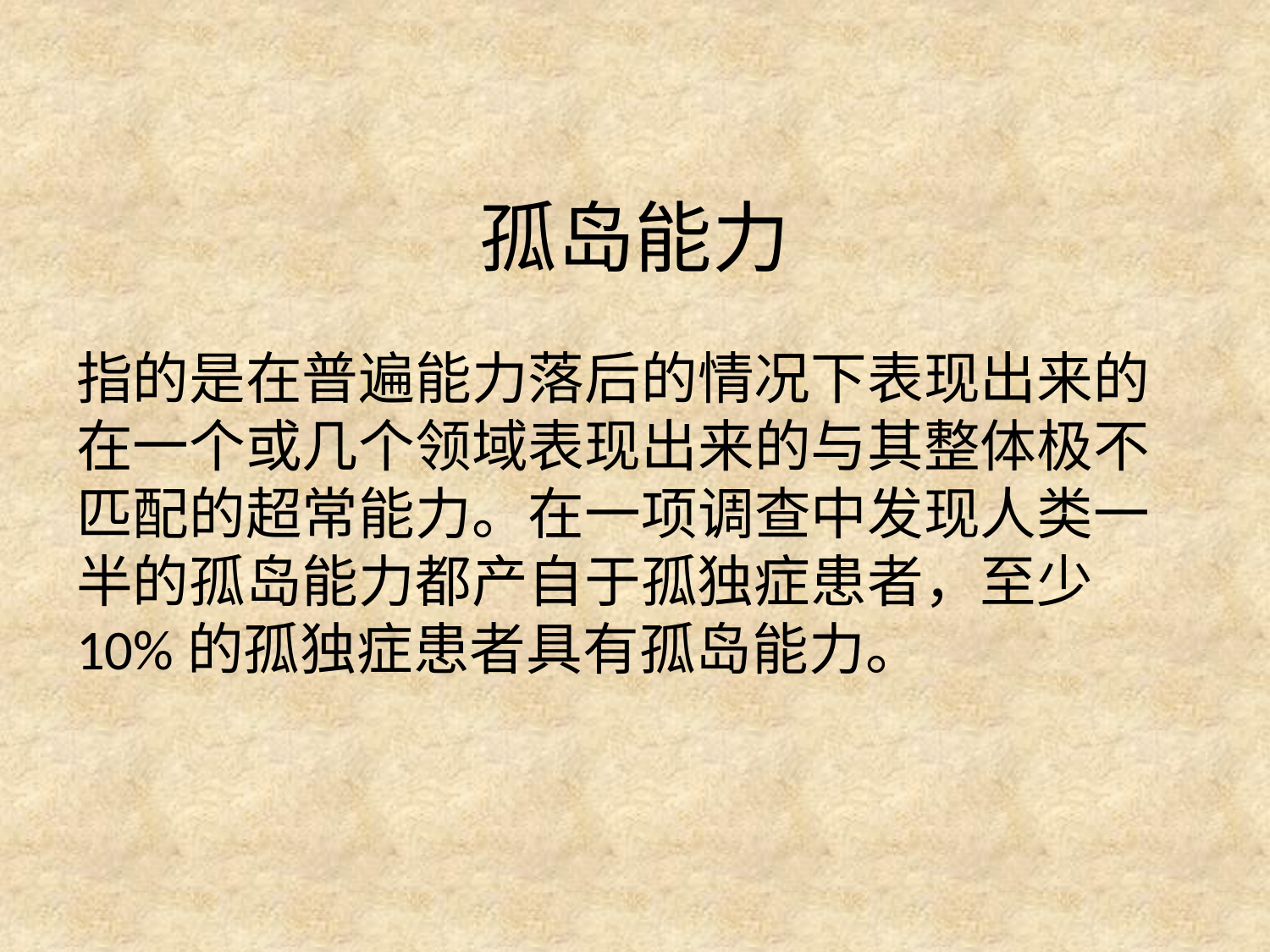

孤岛能力
指的是在普遍能力落后的情况下表现出来的在一个或几个领域表现出来的与其整体极不匹配的超常能力。在一项调查中发现人类一半的孤岛能力都产自于孤独症患者，至少10%的孤独症患者具有孤岛能力。